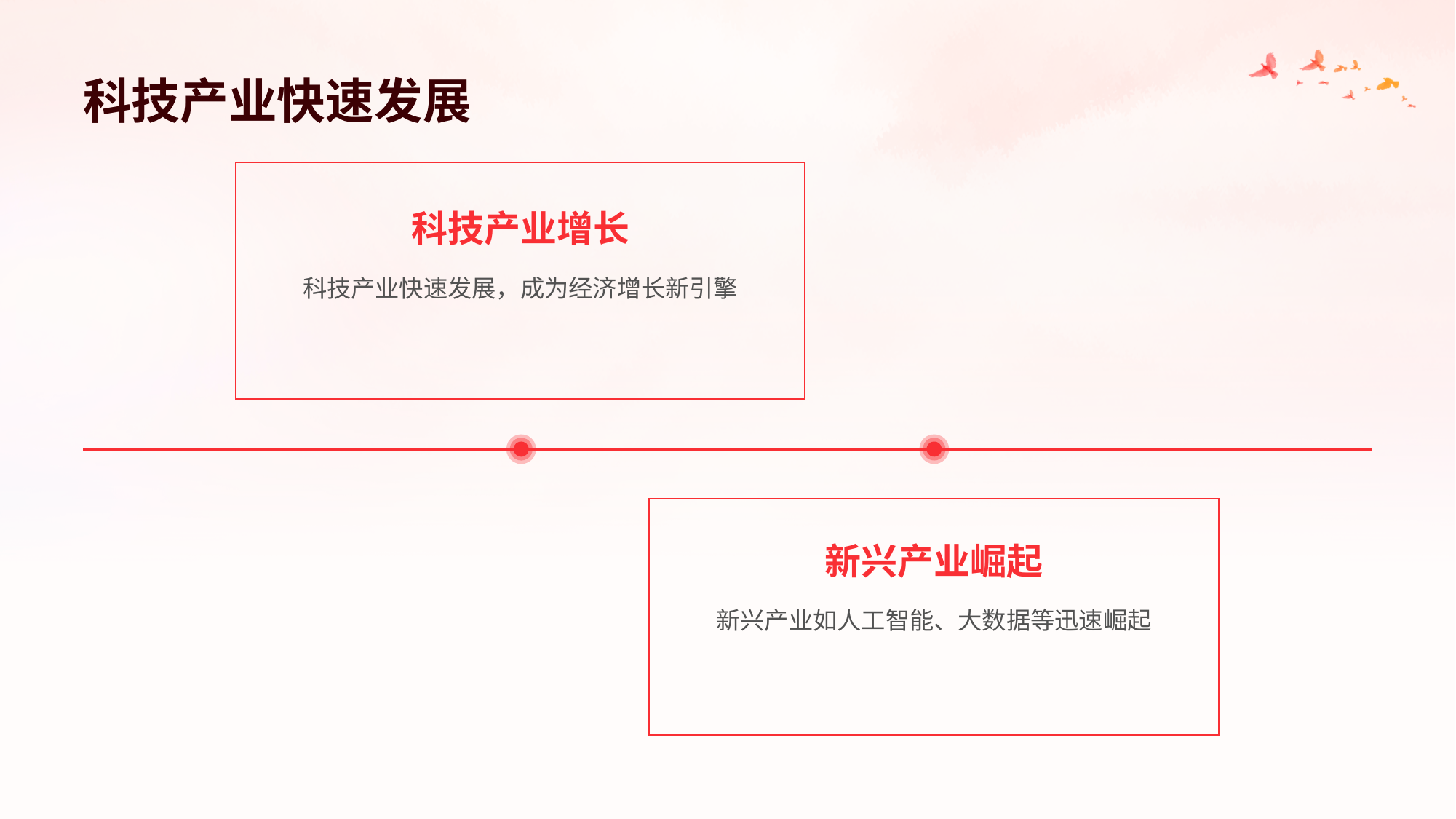

# 科技产业快速发展

科技产业增长
科技产业快速发展，成为经济增长新引擎

新兴产业崛起
新兴产业如人工智能、大数据等迅速崛起